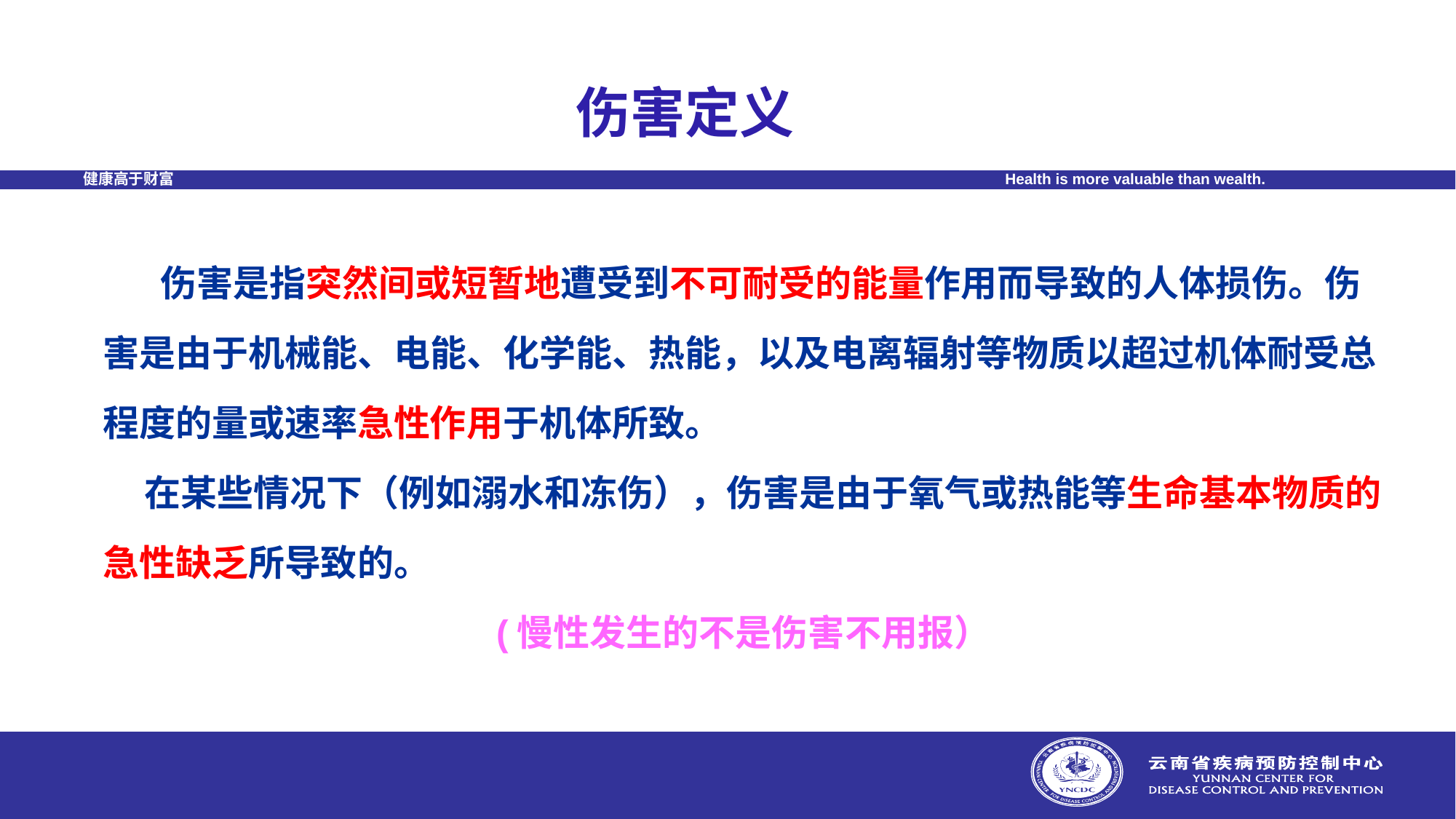

伤害定义
      伤害是指突然间或短暂地遭受到不可耐受的能量作用而导致的人体损伤。伤害是由于机械能、电能、化学能、热能，以及电离辐射等物质以超过机体耐受总程度的量或速率急性作用于机体所致。
    在某些情况下（例如溺水和冻伤），伤害是由于氧气或热能等生命基本物质的急性缺乏所导致的。
(慢性发生的不是伤害不用报）